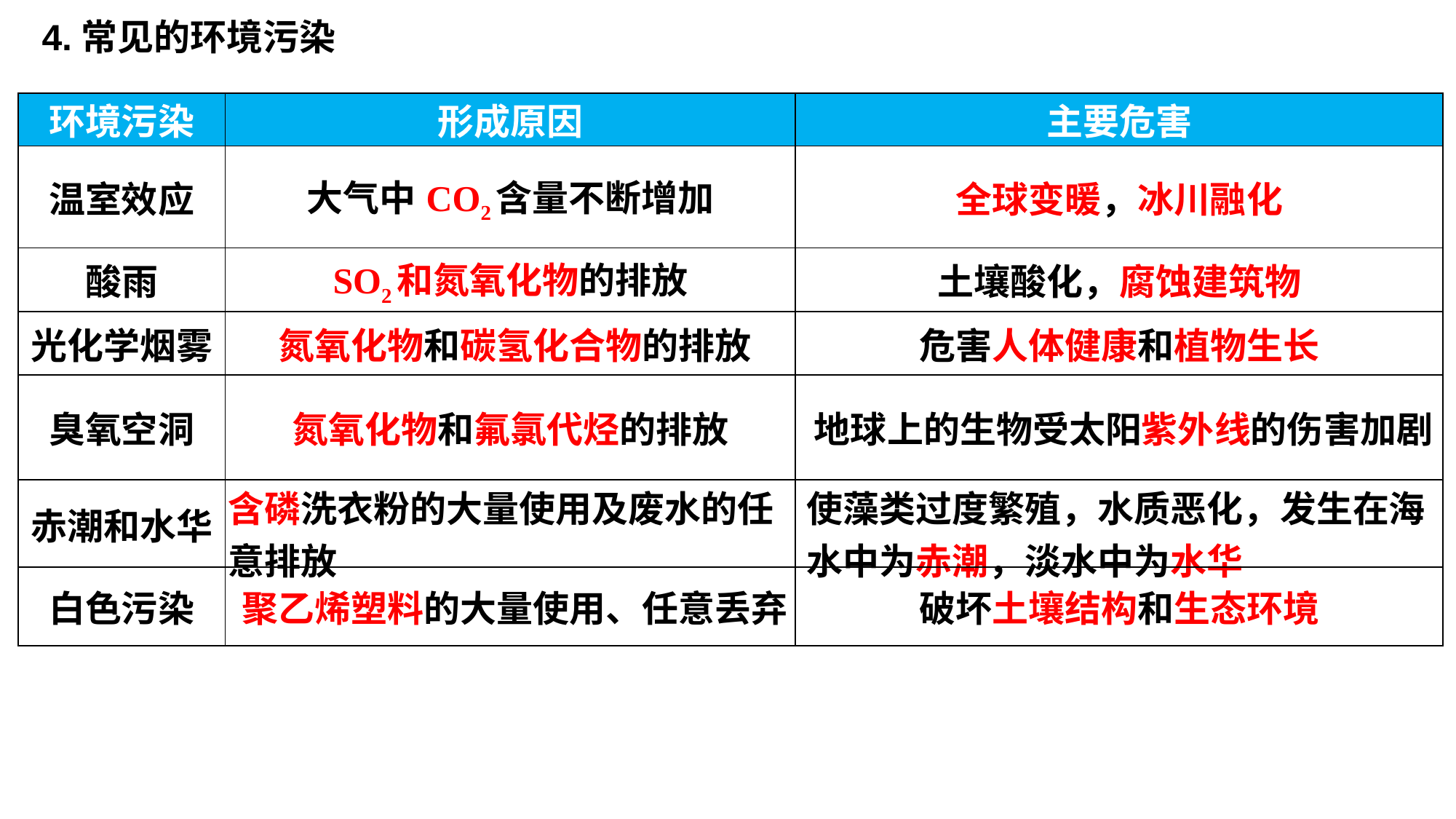

4.常见的环境污染
| 环境污染 | 形成原因 | 主要危害 |
| --- | --- | --- |
| 温室效应 | 大气中CO2含量不断增加 | 全球变暖，冰川融化 |
| 酸雨 | SO2和氮氧化物的排放 | 土壤酸化，腐蚀建筑物 |
| 光化学烟雾 | 氮氧化物和碳氢化合物的排放 | 危害人体健康和植物生长 |
| 臭氧空洞 | 氮氧化物和氟氯代烃的排放 | 地球上的生物受太阳紫外线的伤害加剧 |
| 赤潮和水华 | 含磷洗衣粉的大量使用及废水的任意排放 | 使藻类过度繁殖，水质恶化，发生在海水中为赤潮，淡水中为水华 |
| 白色污染 | 聚乙烯塑料的大量使用、任意丢弃 | 破坏土壤结构和生态环境 |